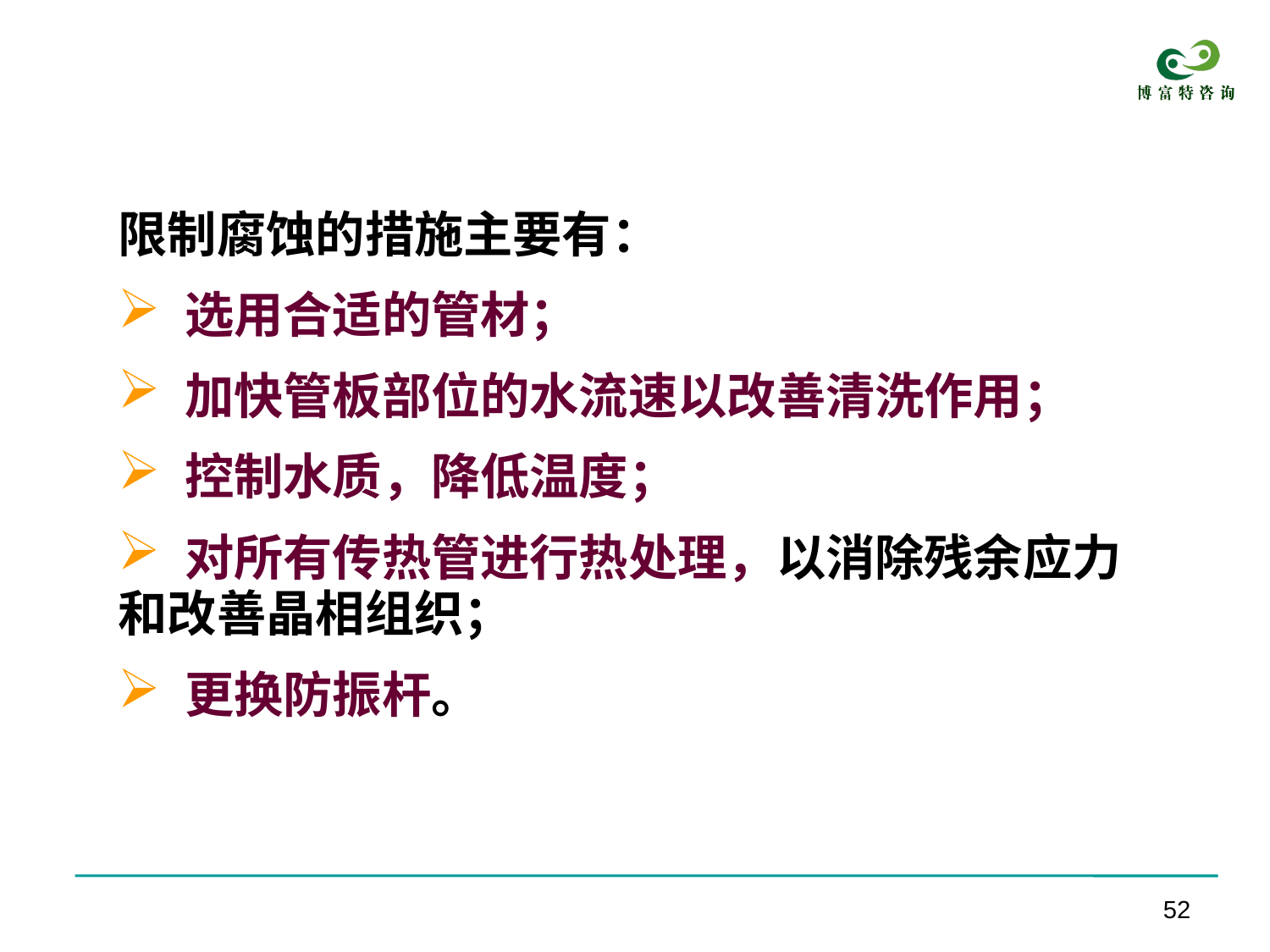

限制腐蚀的措施主要有：
 选用合适的管材；
 加快管板部位的水流速以改善清洗作用；
 控制水质，降低温度；
 对所有传热管进行热处理，以消除残余应力和改善晶相组织；
 更换防振杆。